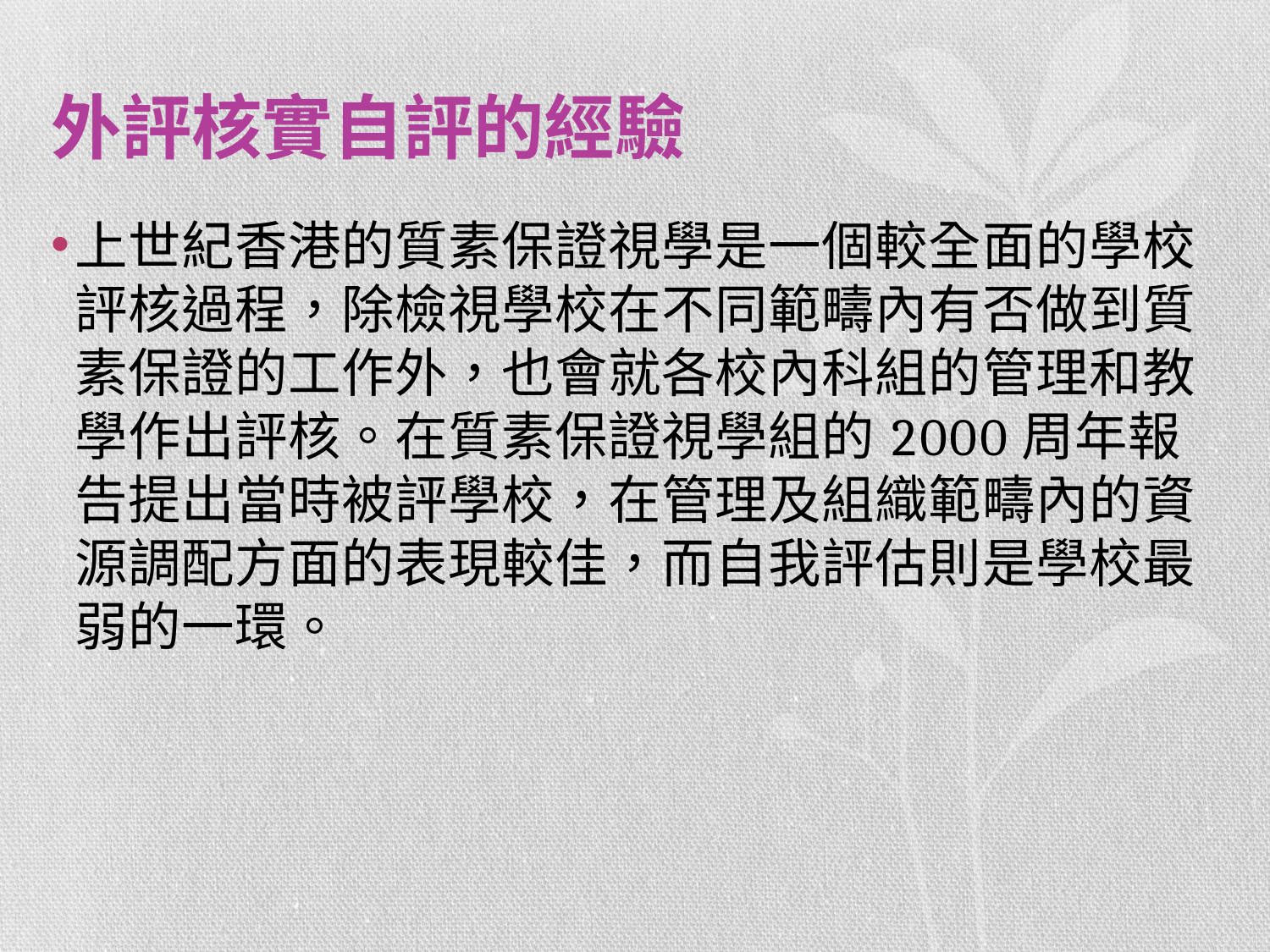

# 外評核實自評的經驗
上世紀香港的質素保證視學是一個較全面的學校評核過程，除檢視學校在不同範疇內有否做到質素保證的工作外，也會就各校內科組的管理和教學作出評核。在質素保證視學組的2000周年報告提出當時被評學校，在管理及組織範疇內的資源調配方面的表現較佳，而自我評估則是學校最弱的一環。